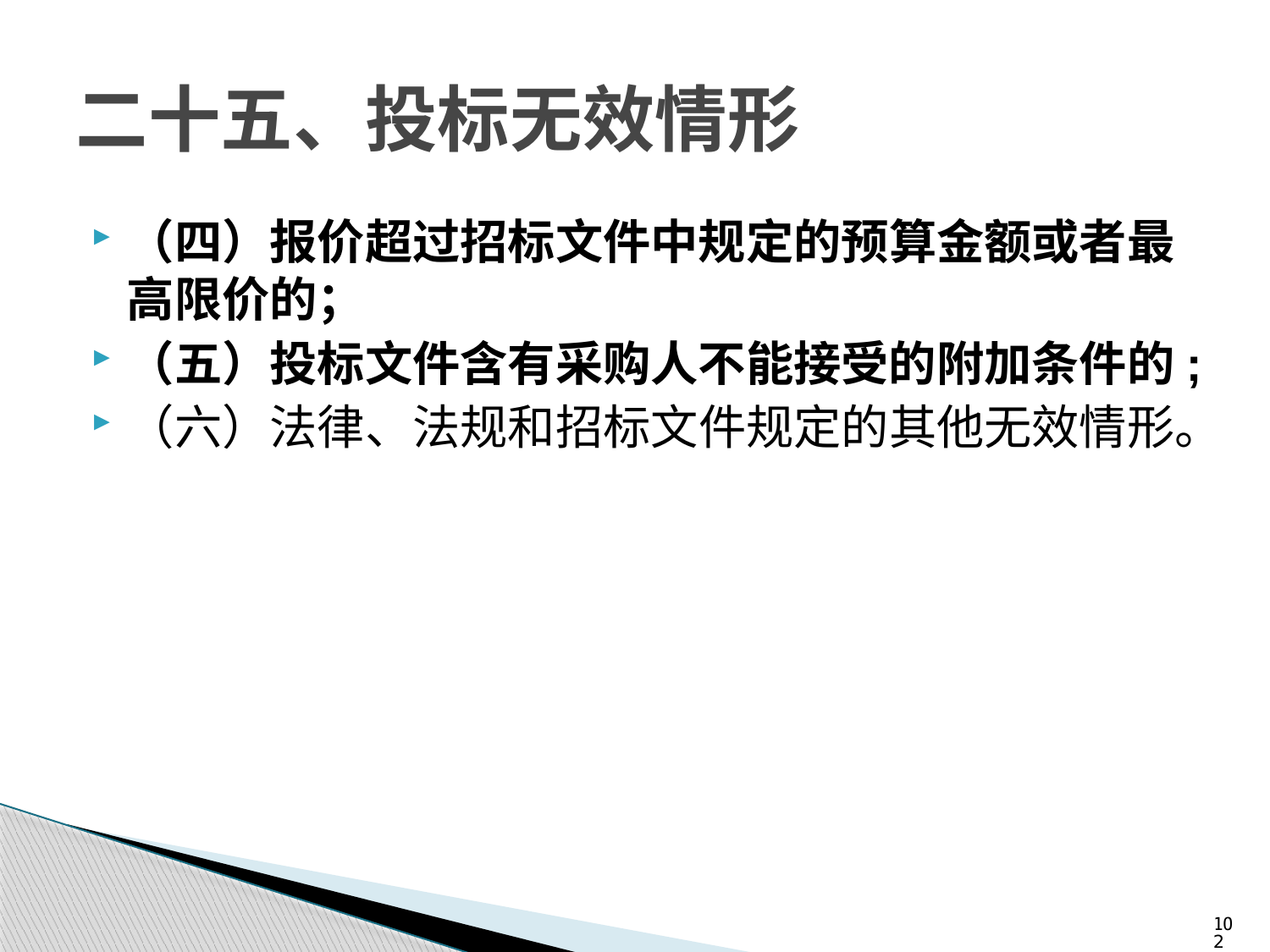

# 二十五、投标无效情形
（四）报价超过招标文件中规定的预算金额或者最高限价的；
（五）投标文件含有采购人不能接受的附加条件的;
（六）法律、法规和招标文件规定的其他无效情形。

102